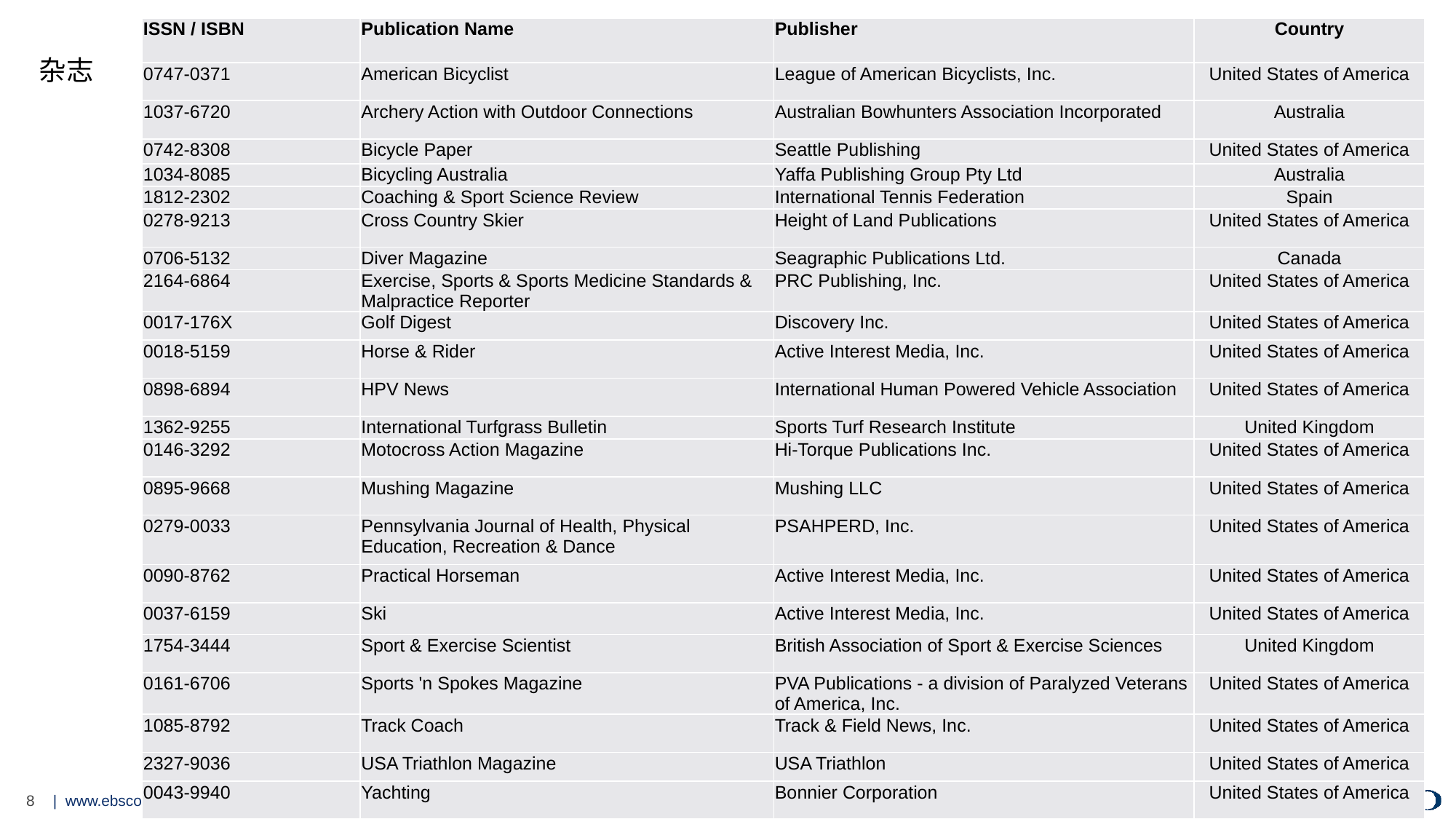

| ISSN / ISBN | Publication Name | Publisher | Country |
| --- | --- | --- | --- |
| 0747-0371 | American Bicyclist | League of American Bicyclists, Inc. | United States of America |
| 1037-6720 | Archery Action with Outdoor Connections | Australian Bowhunters Association Incorporated | Australia |
| 0742-8308 | Bicycle Paper | Seattle Publishing | United States of America |
| 1034-8085 | Bicycling Australia | Yaffa Publishing Group Pty Ltd | Australia |
| 1812-2302 | Coaching & Sport Science Review | International Tennis Federation | Spain |
| 0278-9213 | Cross Country Skier | Height of Land Publications | United States of America |
| 0706-5132 | Diver Magazine | Seagraphic Publications Ltd. | Canada |
| 2164-6864 | Exercise, Sports & Sports Medicine Standards & Malpractice Reporter | PRC Publishing, Inc. | United States of America |
| 0017-176X | Golf Digest | Discovery Inc. | United States of America |
| 0018-5159 | Horse & Rider | Active Interest Media, Inc. | United States of America |
| 0898-6894 | HPV News | International Human Powered Vehicle Association | United States of America |
| 1362-9255 | International Turfgrass Bulletin | Sports Turf Research Institute | United Kingdom |
| 0146-3292 | Motocross Action Magazine | Hi-Torque Publications Inc. | United States of America |
| 0895-9668 | Mushing Magazine | Mushing LLC | United States of America |
| 0279-0033 | Pennsylvania Journal of Health, Physical Education, Recreation & Dance | PSAHPERD, Inc. | United States of America |
| 0090-8762 | Practical Horseman | Active Interest Media, Inc. | United States of America |
| 0037-6159 | Ski | Active Interest Media, Inc. | United States of America |
| 1754-3444 | Sport & Exercise Scientist | British Association of Sport & Exercise Sciences | United Kingdom |
| 0161-6706 | Sports 'n Spokes Magazine | PVA Publications - a division of Paralyzed Veterans of America, Inc. | United States of America |
| 1085-8792 | Track Coach | Track & Field News, Inc. | United States of America |
| 2327-9036 | USA Triathlon Magazine | USA Triathlon | United States of America |
| 0043-9940 | Yachting | Bonnier Corporation | United States of America |
| 1945-7235 | Yoga Therapy Today | International Association of Yoga Therapists | United States of America |
| 0149-4082 | Addvantage | United States Professional Tennis Association | United States of America |
| 0747-6000 | ASCA Newsletter | American Swimming Coaches Association | United States of America |
| 1835-7644 | Journal of Australian Strength & Conditioning | Australian Strength & Conditioning Association | Australia |
| 0047-7672 | Modern Athlete & Coach | Australian Track & Field Coaches Association | Australia |
| 0027-6170 | NCAA News | National Collegiate Athletic Association (NCAA) | United States of America |
| 0047-2956 | NJCAA Review | National Junior College Athletic Association | United States of America |
| 0226-1561 | Ontario Wrestler | Ontario Amateur Wrestling Association | Canada |
| 1949-3711 | PT in Motion | American Physical Therapy Association | United States of America |
| 1445-2545 | Swimming in Australia | Australian Swimming Coaches & Teachers Association | Australia |
| 1543-5989 | USHPA Pilot | United States Hang Gliding & Paragliding Association, Inc. | United States of America |
杂志